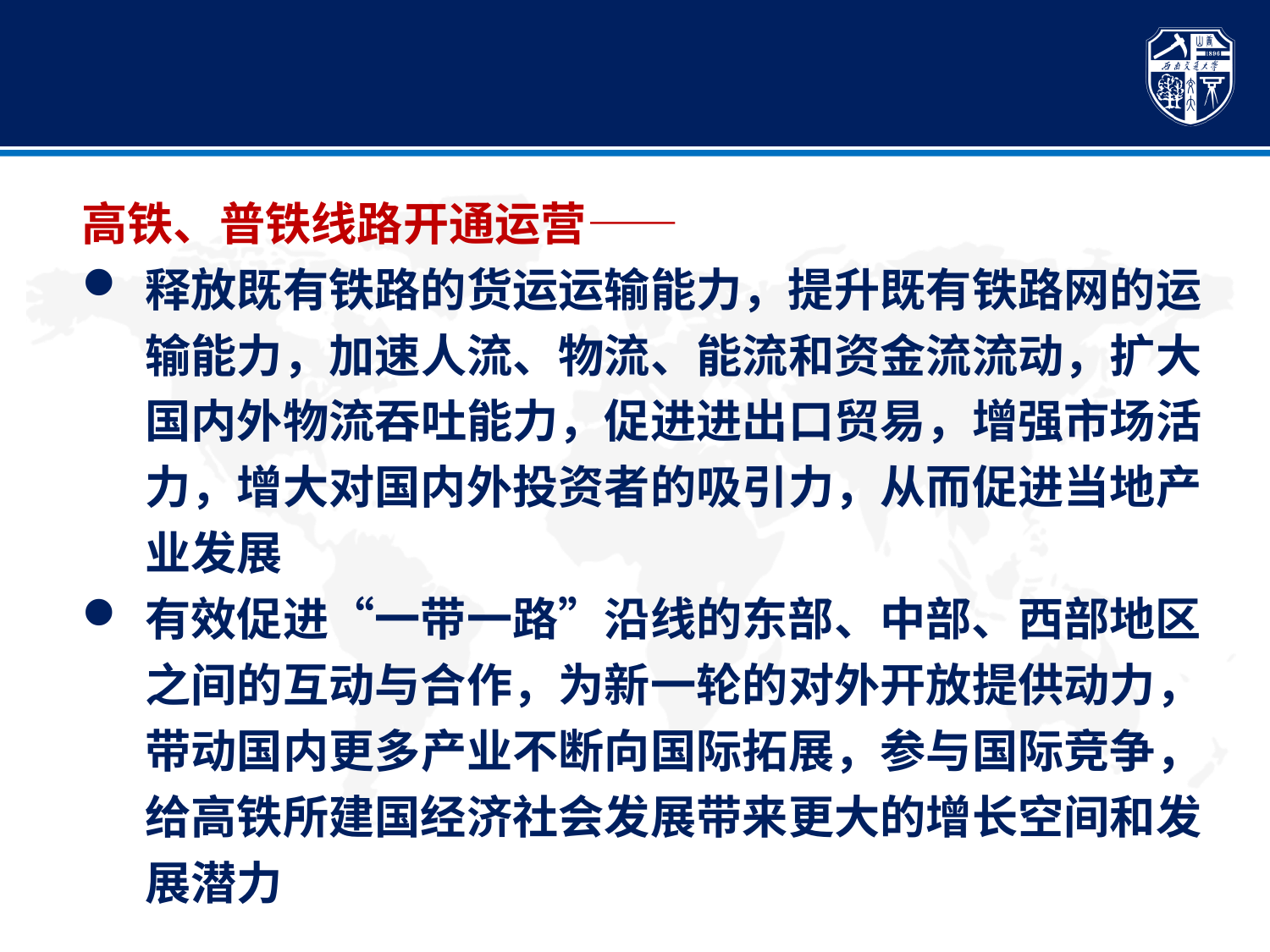

3.  铁路建设与产业化、城镇化有机结合
高铁、普铁线路开通运营——
释放既有铁路的货运运输能力，提升既有铁路网的运输能力，加速人流、物流、能流和资金流流动，扩大国内外物流吞吐能力，促进进出口贸易，增强市场活力，增大对国内外投资者的吸引力，从而促进当地产业发展
有效促进“一带一路”沿线的东部、中部、西部地区之间的互动与合作，为新一轮的对外开放提供动力，带动国内更多产业不断向国际拓展，参与国际竞争，给高铁所建国经济社会发展带来更大的增长空间和发展潜力